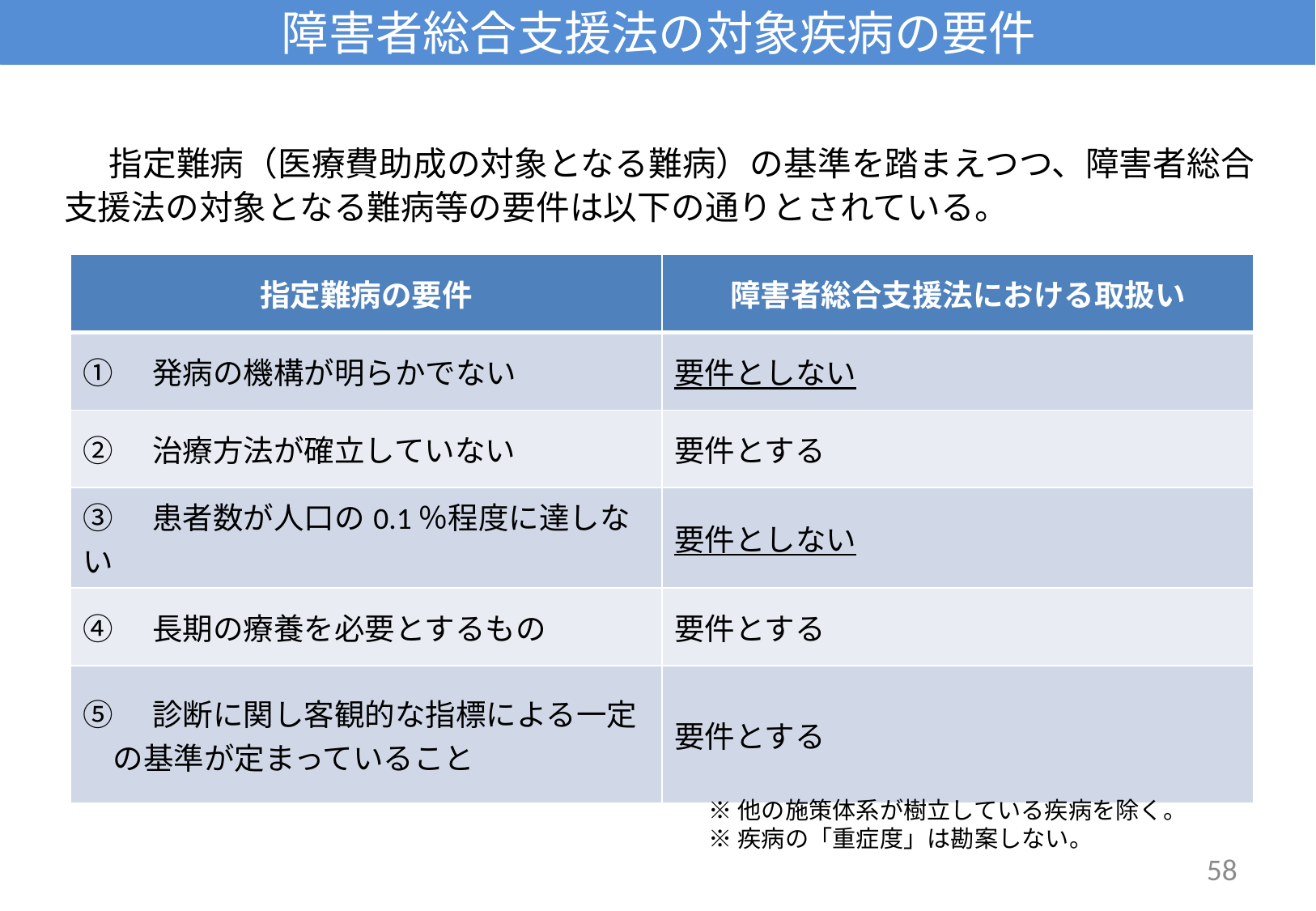

# 障害者総合支援法の対象疾病の要件
　　指定難病（医療費助成の対象となる難病）の基準を踏まえつつ、障害者総合支援法の対象となる難病等の要件は以下の通りとされている。
| 指定難病の要件 | 障害者総合支援法における取扱い |
| --- | --- |
| ①　発病の機構が明らかでない | 要件としない |
| ②　治療方法が確立していない | 要件とする |
| ③　患者数が人口の0.1％程度に達しない | 要件としない |
| ④　長期の療養を必要とするもの | 要件とする |
| ⑤　診断に関し客観的な指標による一定 　の基準が定まっていること | 要件とする |
※他の施策体系が樹立している疾病を除く。
※疾病の「重症度」は勘案しない。
58